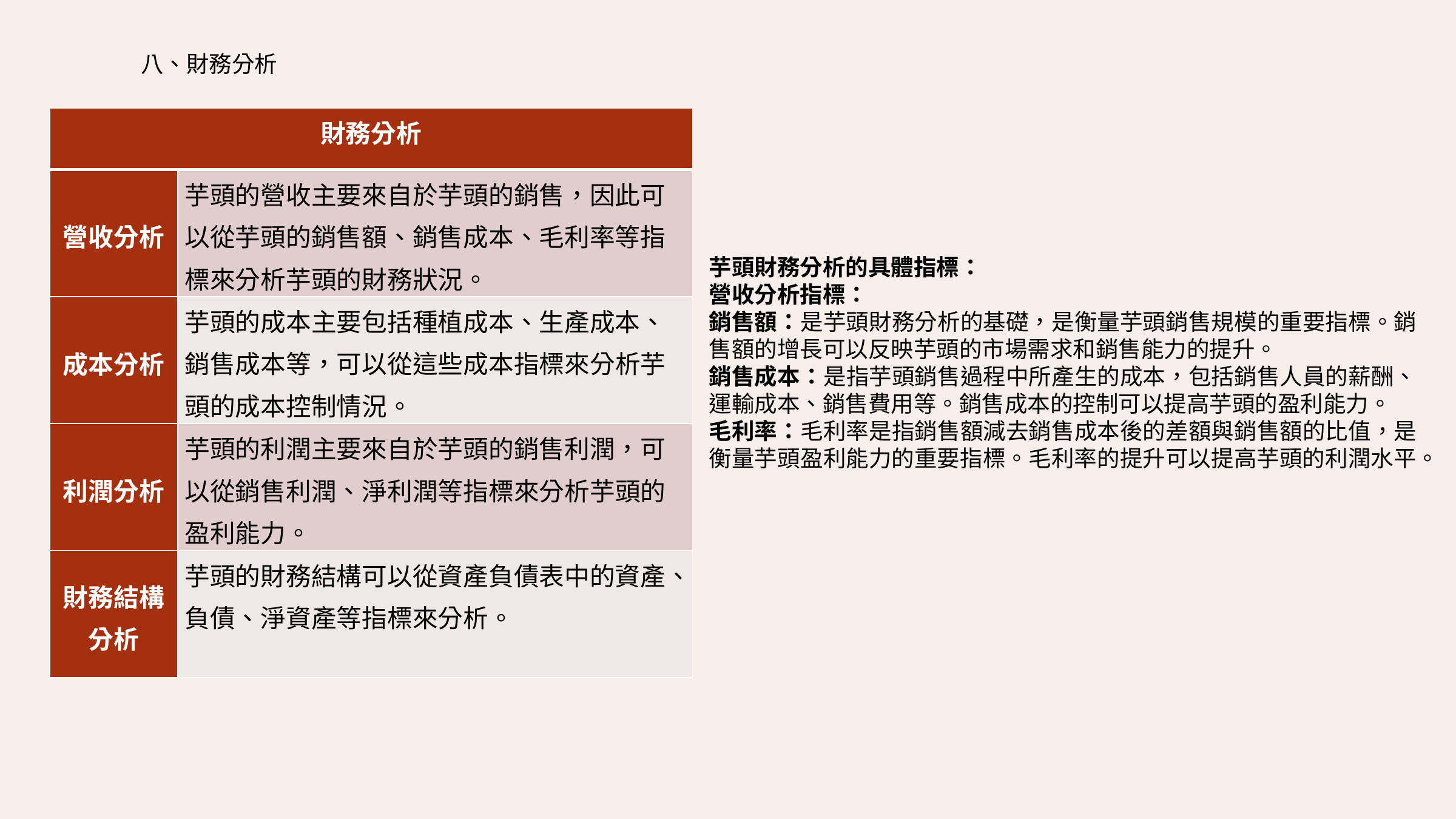

八、財務分析

| 財務分析 |  |
| --- | --- |
| 營收分析 | 芋頭的營收主要來自於芋頭的銷售，因此可以從芋頭的銷售額、銷售成本、毛利率等指標來分析芋頭的財務狀況。 |
| 成本分析 | 芋頭的成本主要包括種植成本、生產成本、銷售成本等，可以從這些成本指標來分析芋頭的成本控制情況。 |
| 利潤分析 | 芋頭的利潤主要來自於芋頭的銷售利潤，可以從銷售利潤、淨利潤等指標來分析芋頭的盈利能力。 |
| 財務結構分析 | 芋頭的財務結構可以從資產負債表中的資產、負債、淨資產等指標來分析。 |
芋頭財務分析的具體指標：
營收分析指標：
銷售額：是芋頭財務分析的基礎，是衡量芋頭銷售規模的重要指標。銷售額的增長可以反映芋頭的市場需求和銷售能力的提升。
銷售成本：是指芋頭銷售過程中所產生的成本，包括銷售人員的薪酬、運輸成本、銷售費用等。銷售成本的控制可以提高芋頭的盈利能力。
毛利率：毛利率是指銷售額減去銷售成本後的差額與銷售額的比值，是衡量芋頭盈利能力的重要指標。毛利率的提升可以提高芋頭的利潤水平。